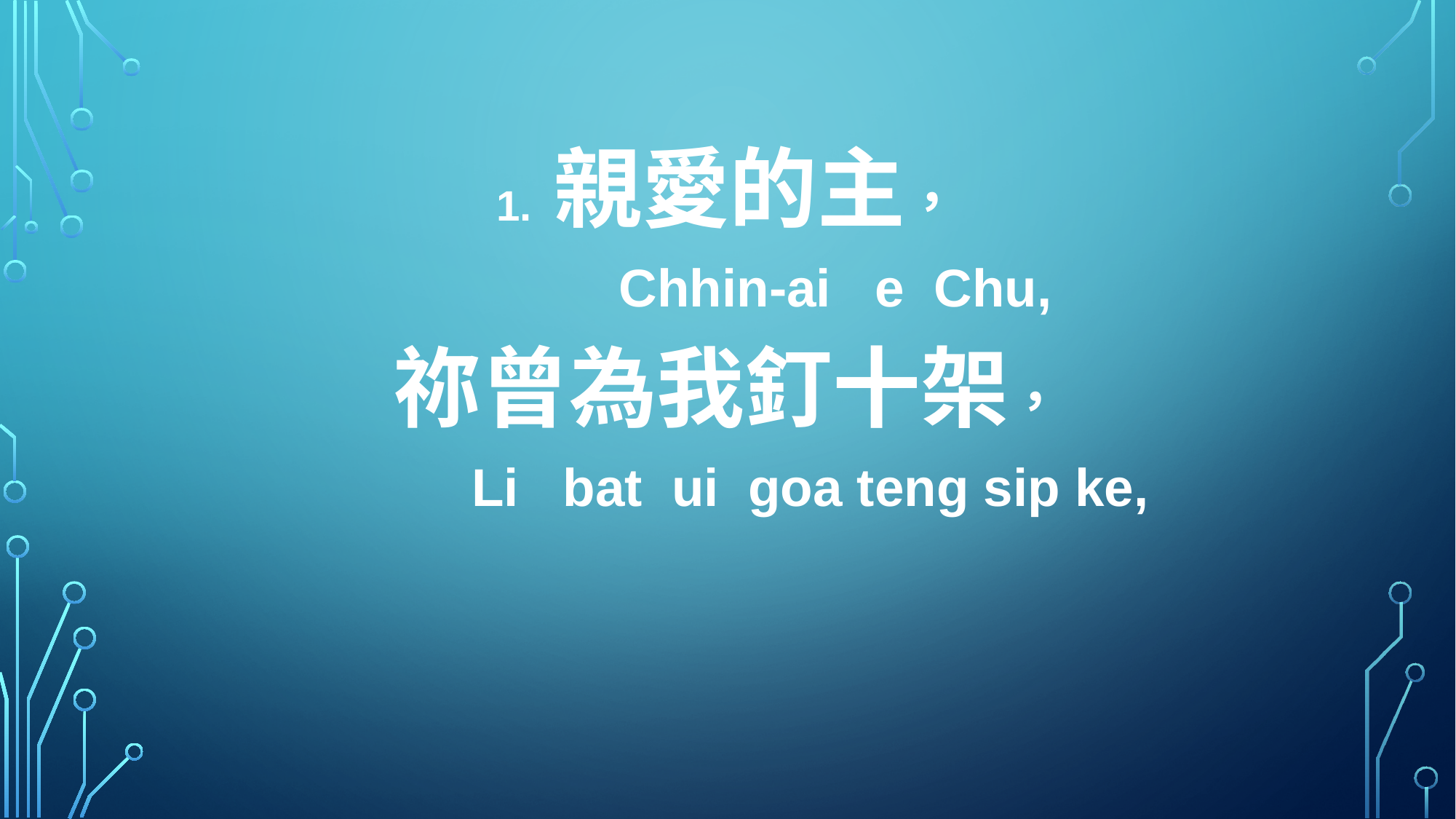

1. 親愛的主，
                            Chhin-ai   e  Chu,
祢曾為我釘十架，
                  Li   bat  ui  goa teng sip ke,